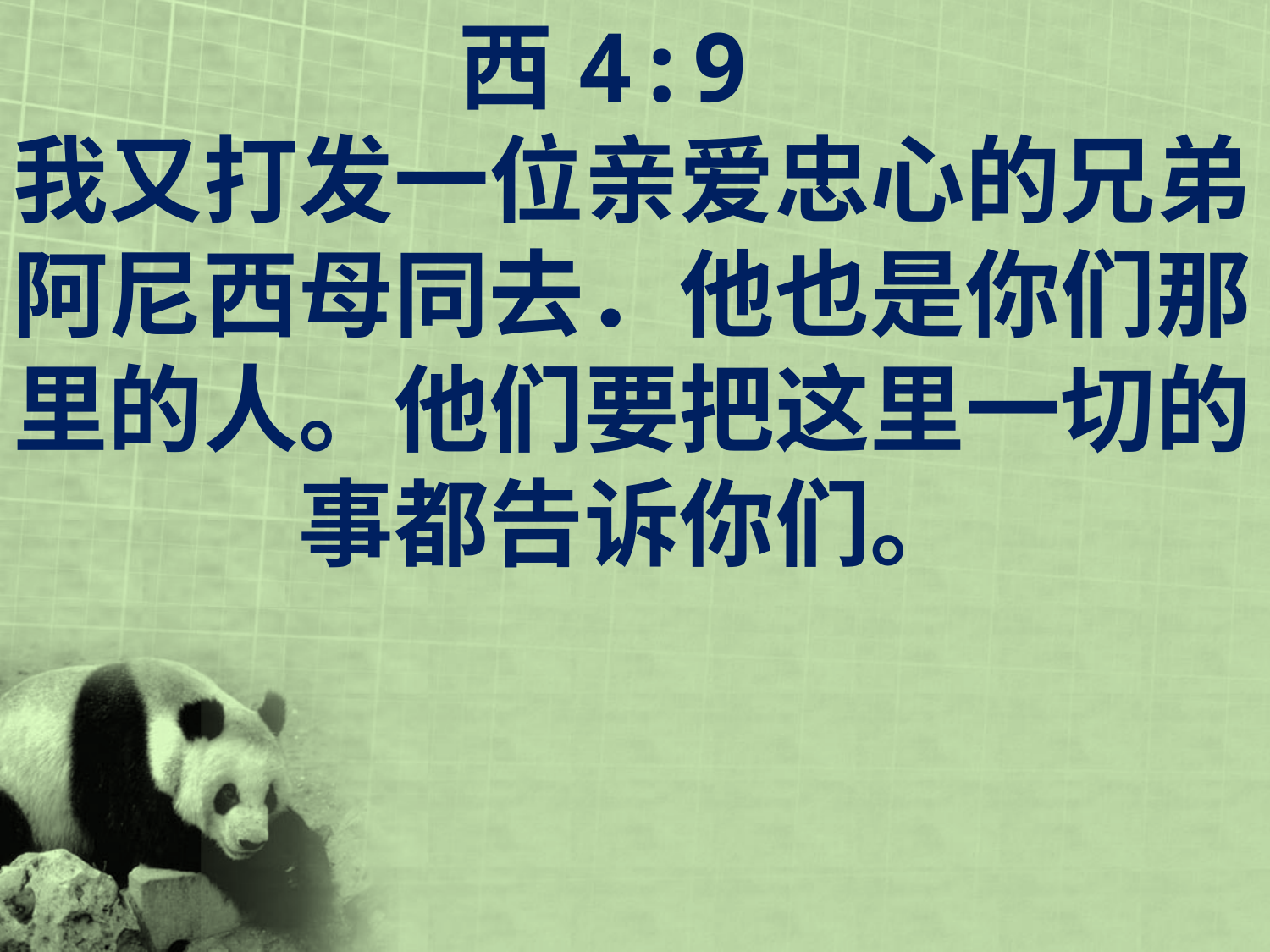

西4:9
我又打发一位亲爱忠心的兄弟阿尼西母同去．他也是你们那里的人。他们要把这里一切的事都告诉你们。